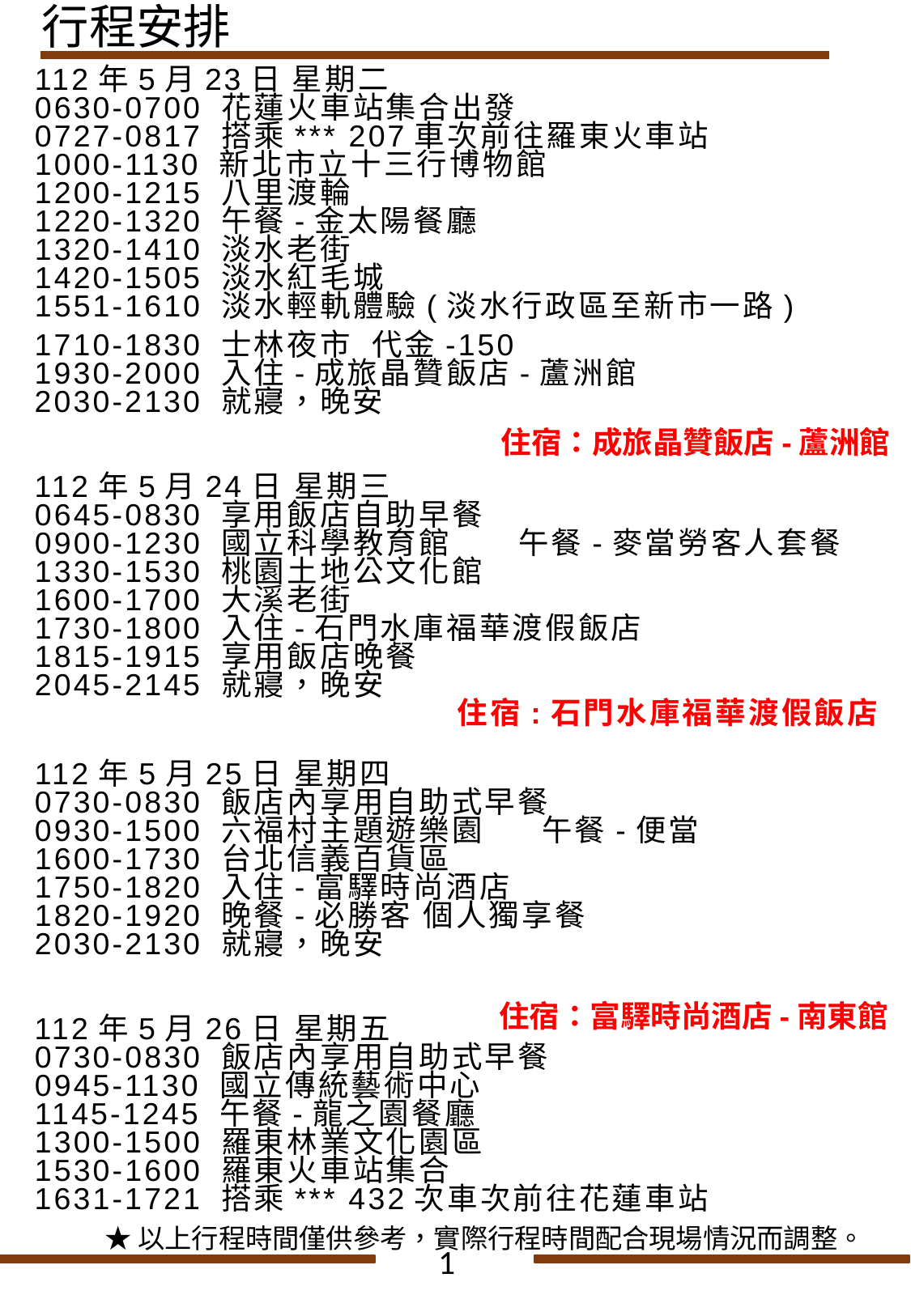

# 行程安排

112年5月23日 星期二
0630-0700 花蓮火車站集合出發
0727-0817 搭乘*** 207車次前往羅東火車站
1000-1130 新北市立十三行博物館
1200-1215 八里渡輪
1220-1320 午餐-金太陽餐廳
1320-1410 淡水老街
1420-1505 淡水紅毛城
1551-1610 淡水輕軌體驗(淡水行政區至新市一路)
1710-1830 士林夜市  代金-150
1930-2000 入住-成旅晶贊飯店-蘆洲館
2030-2130 就寢，晚安

112年5月24日 星期三
0645-0830 享用飯店自助早餐
0900-1230 國立科學教育館       午餐-麥當勞客人套餐
1330-1530 桃園土地公文化館
1600-1700 大溪老街
1730-1800 入住-石門水庫福華渡假飯店
1815-1915 享用飯店晚餐
2045-2145 就寢，晚安
                                          住宿:石門水庫福華渡假飯店

112年5月25日 星期四
0730-0830 飯店內享用自助式早餐
0930-1500 六福村主題遊樂園      午餐-便當
1600-1730 台北信義百貨區
1750-1820 入住-富驛時尚酒店
1820-1920 晚餐-必勝客 個人獨享餐
2030-2130 就寢，晚安

112年5月26日 星期五
0730-0830 飯店內享用自助式早餐
0945-1130 國立傳統藝術中心
1145-1245 午餐-龍之園餐廳
1300-1500 羅東林業文化園區
1530-1600 羅東火車站集合
1631-1721 搭乘*** 432次車次前往花蓮車站

住宿：成旅晶贊飯店-蘆洲館
住宿：富驛時尚酒店-南東館
★以上行程時間僅供參考，實際行程時間配合現場情況而調整。
1